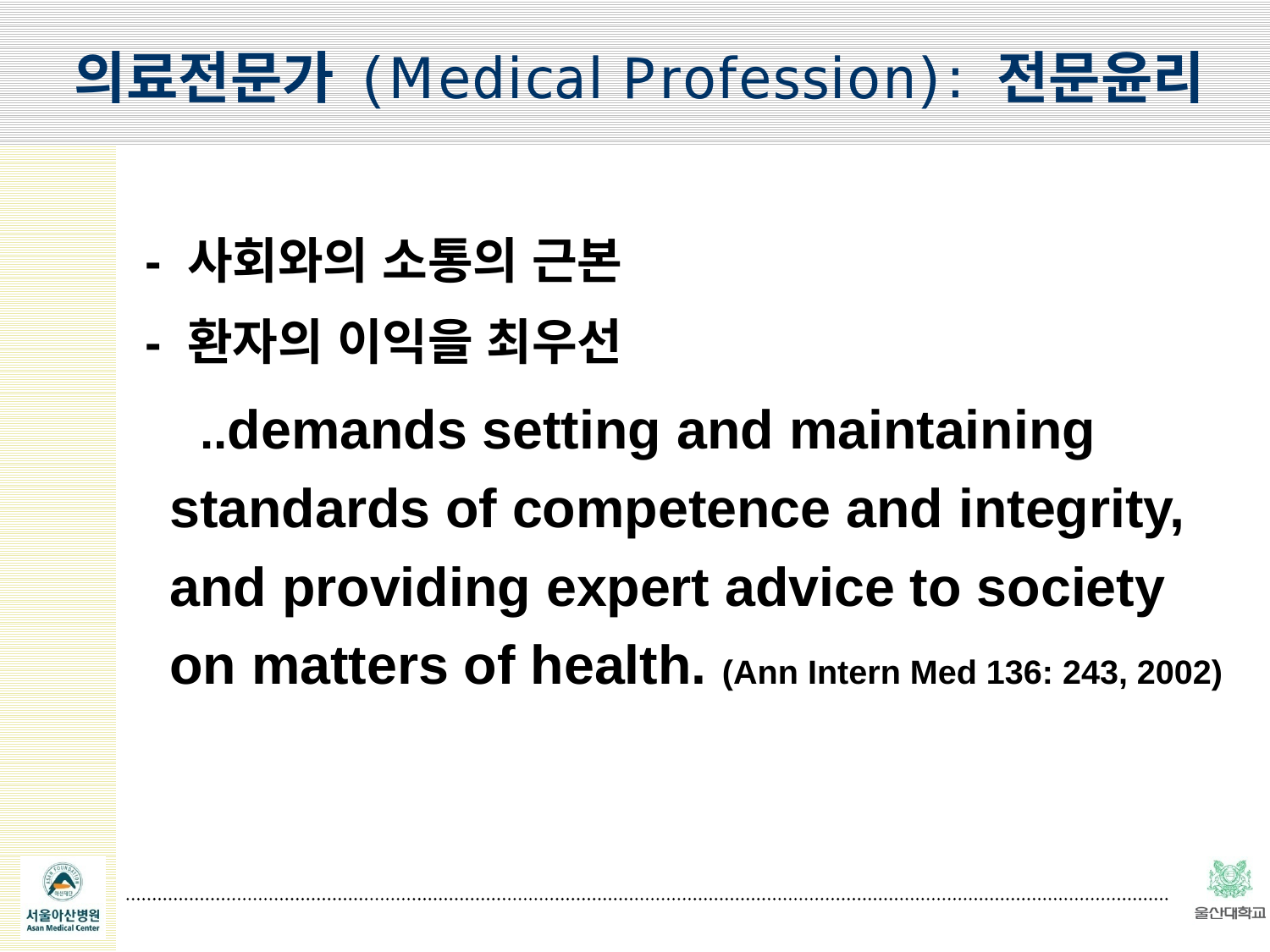

의료전문가 (Medical Profession): 전문윤리
  - 사회와의 소통의 근본
  - 환자의 이익을 최우선
      ..demands setting and maintaining standards of competence and integrity, and providing expert advice to society on matters of health. (Ann Intern Med 136: 243, 2002)